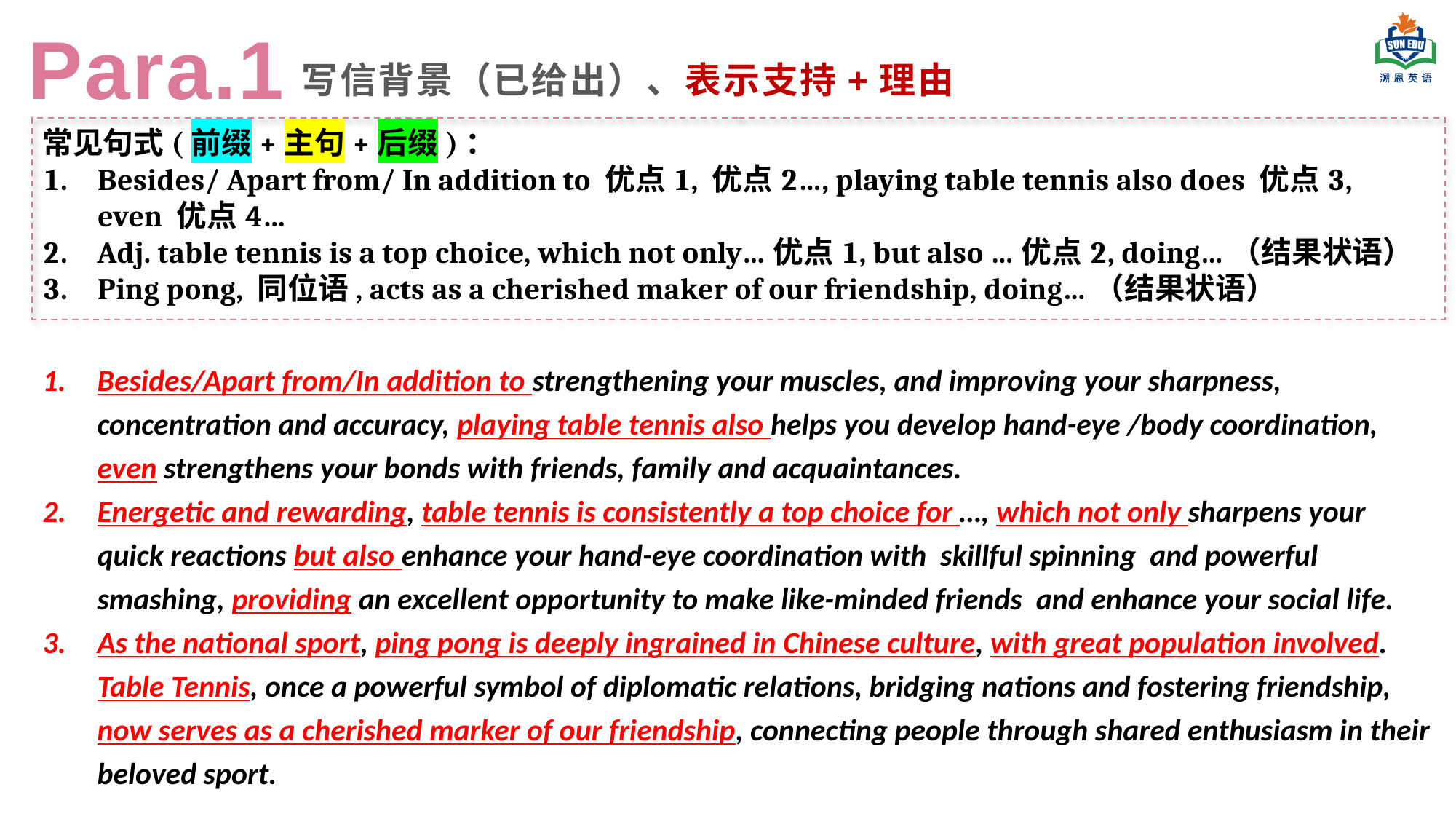

Para.1
写信背景（已给出）、表示支持+理由

常见句式(前缀+主句+后缀)：
Besides/ Apart from/ In addition to 优点1, 优点2…, playing table tennis also does 优点3, even 优点4…
Adj. table tennis is a top choice, which not only…优点1, but also …优点2, doing…（结果状语）
Ping pong, 同位语, acts as a cherished maker of our friendship, doing…（结果状语）
Besides/Apart from/In addition to strengthening your muscles, and improving your sharpness, concentration and accuracy, playing table tennis also helps you develop hand-eye /body coordination, even strengthens your bonds with friends, family and acquaintances.
Energetic and rewarding, table tennis is consistently a top choice for …, which not only sharpens your quick reactions but also enhance your hand-eye coordination with  skillful spinning  and powerful smashing, providing an excellent opportunity to make like-minded friends  and enhance your social life.
As the national sport, ping pong is deeply ingrained in Chinese culture, with great population involved. Table Tennis, once a powerful symbol of diplomatic relations, bridging nations and fostering friendship, now serves as a cherished marker of our friendship, connecting people through shared enthusiasm in their beloved sport.